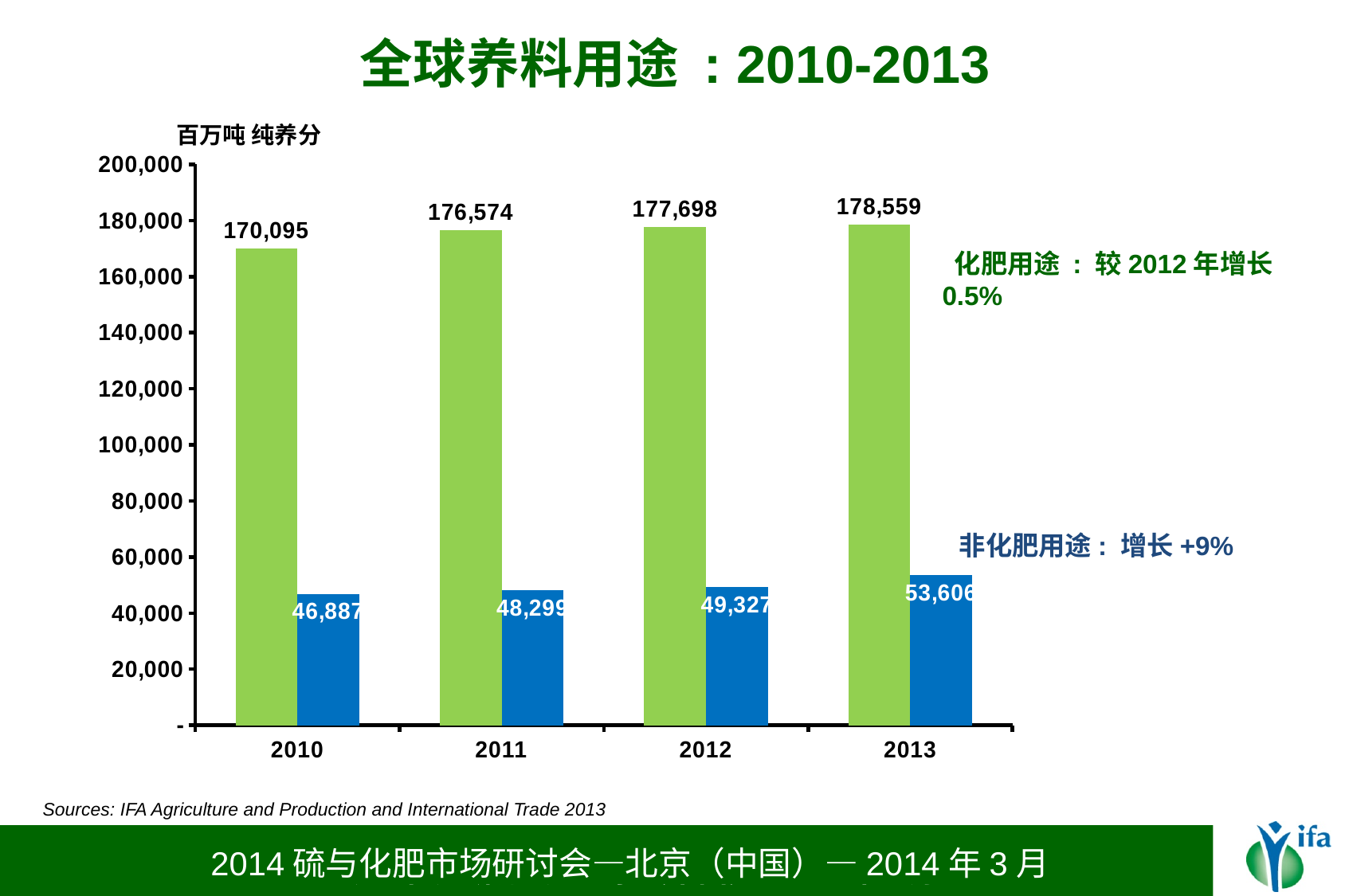

全球养料用途 : 2010-2013

### Chart

| Category |      Fertilizers | Other |
|---|---|---|
| 2010 | 170094.69999999998 | 46886.703219697745 |
| 2011 | 176574.0 | 48298.64958546094 |
| 2012 | 177698.0 | 49326.7122963467 |
| 2013 | 178559.0 | 53605.84745140001 |
百万吨 纯养分
 化肥用途 : 较2012年增长0.5%
非化肥用途: 增长+9%
Sources: IFA Agriculture and Production and International Trade 2013